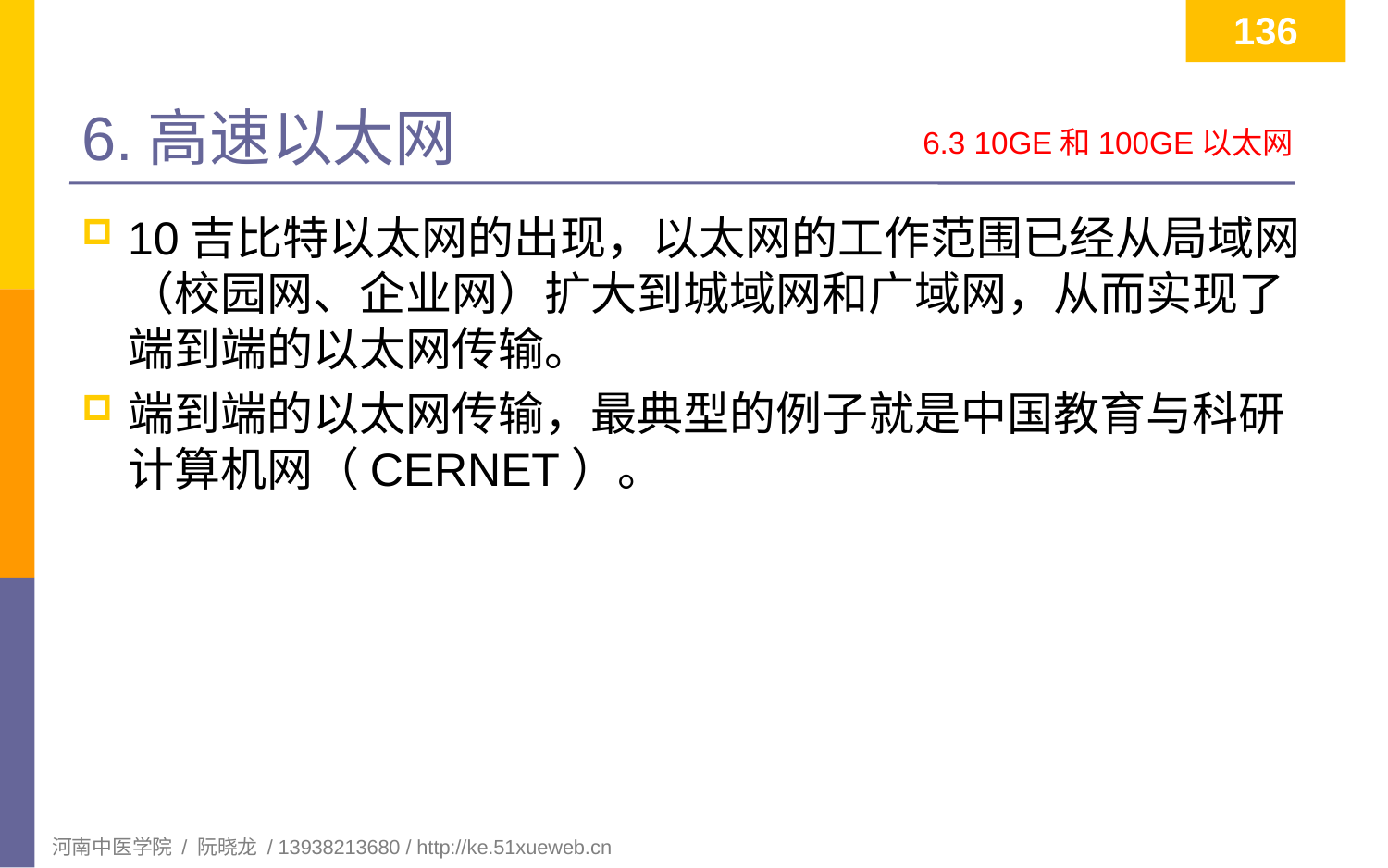

136
# 6.高速以太网
6.3 10GE和100GE以太网
10吉比特以太网的出现，以太网的工作范围已经从局域网（校园网、企业网）扩大到城域网和广域网，从而实现了端到端的以太网传输。
端到端的以太网传输，最典型的例子就是中国教育与科研计算机网（CERNET）。